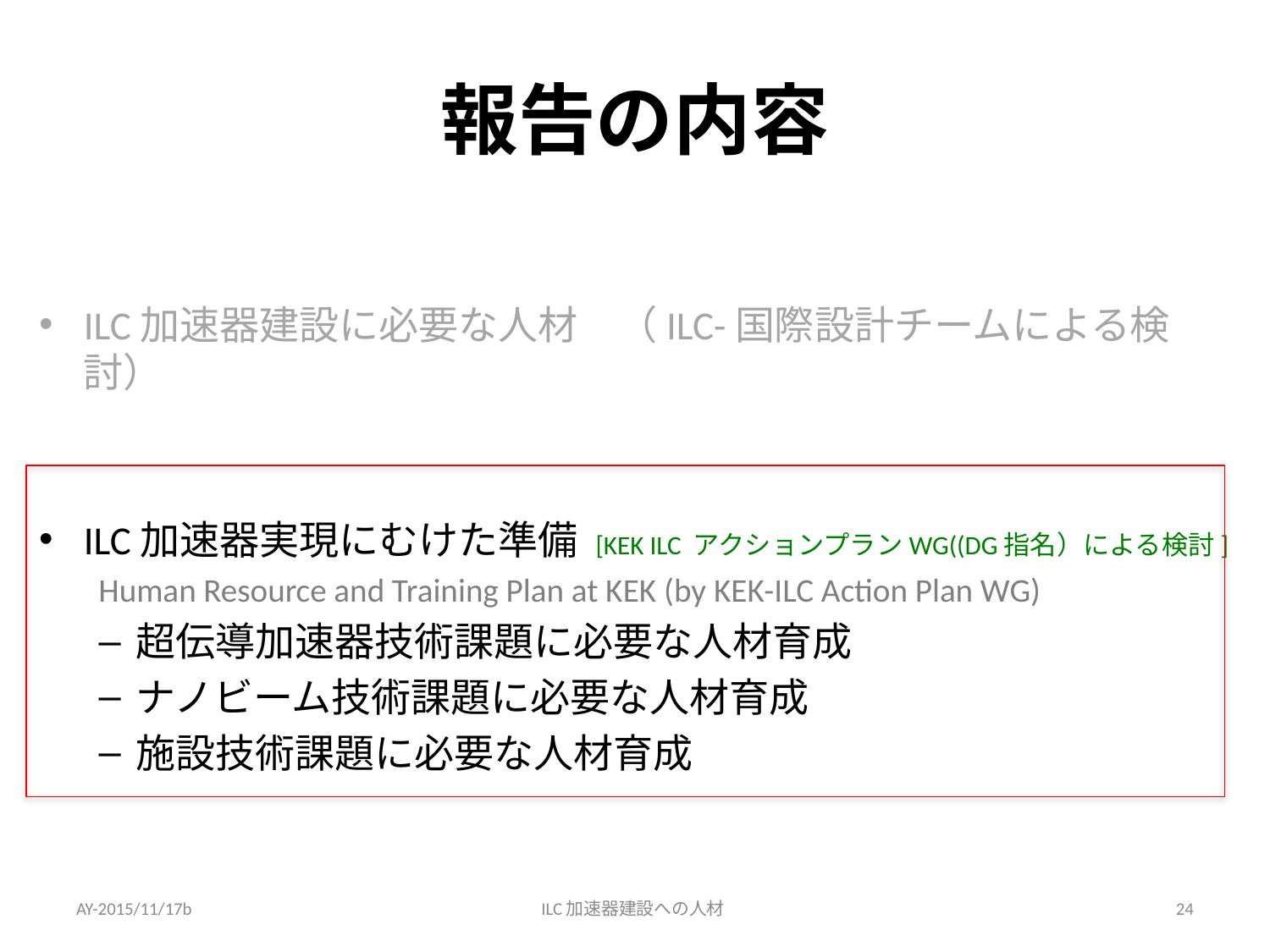

# 報告の内容

ILC加速器建設に必要な人材　（ILC-国際設計チームによる検討）

ILC加速器実現にむけた準備 [KEK ILC アクションプランWG((DG指名）による検討]
Human Resource and Training Plan at KEK (by KEK-ILC Action Plan WG)
超伝導加速器技術課題に必要な人材育成
ナノビーム技術課題に必要な人材育成
施設技術課題に必要な人材育成

AY-2015/11/17b
ILC加速器建設への人材
24